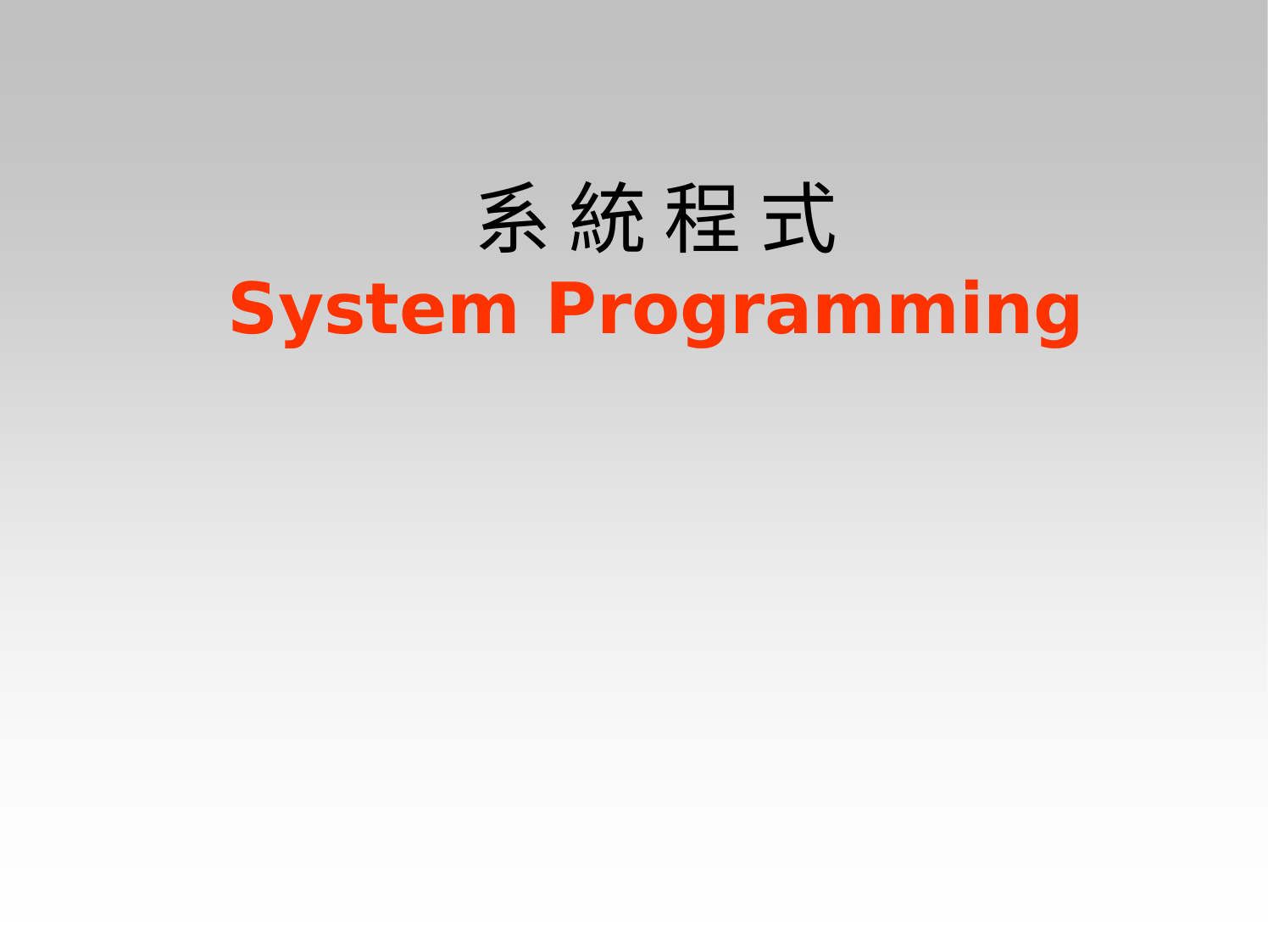

# 系 統 程 式
System Programming